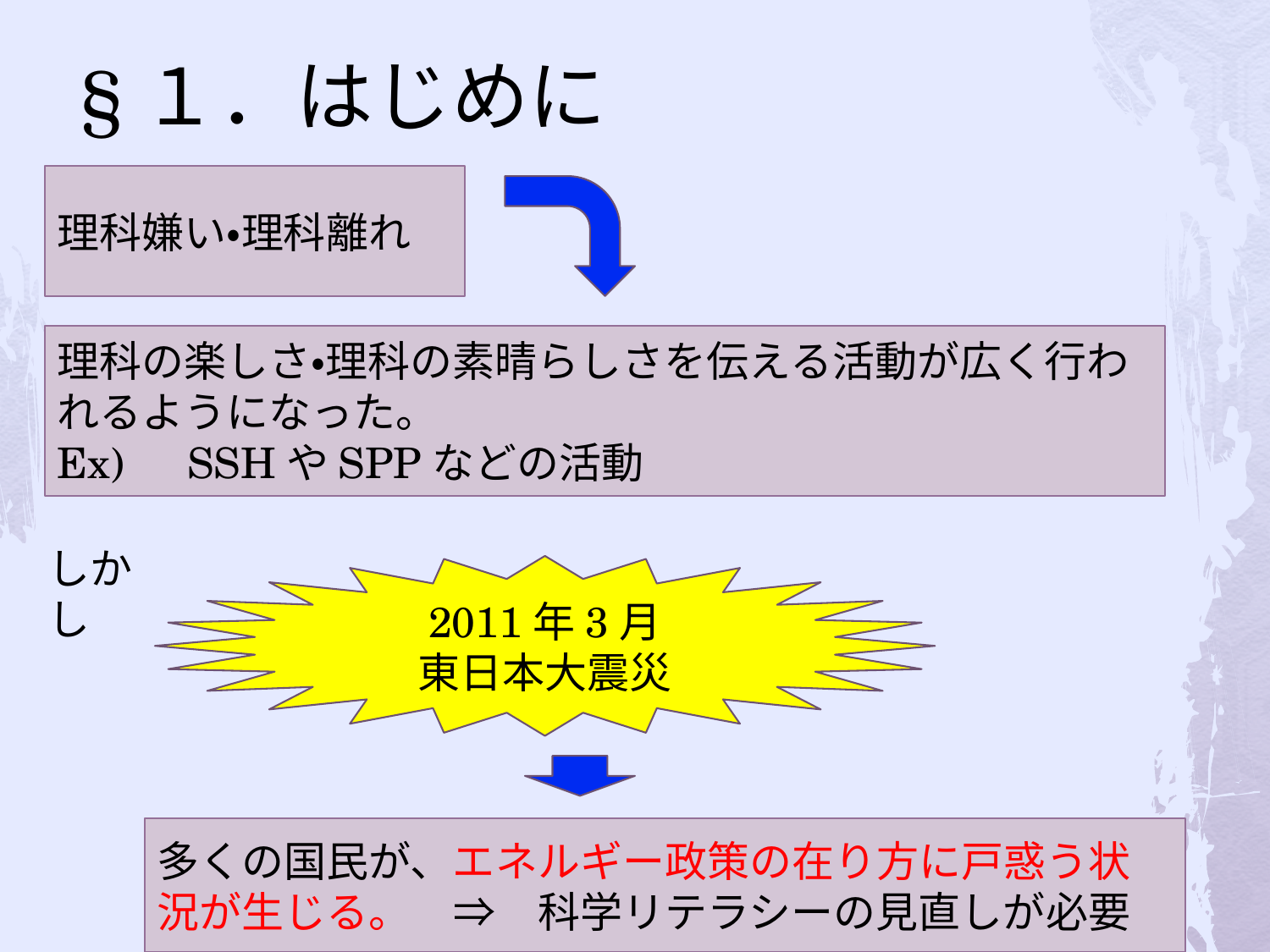

# §１．はじめに
理科嫌い・理科離れ

理科の楽しさ・理科の素晴らしさを伝える活動が広く行われるようになった。
Ex)　SSHやSPPなどの活動
しかし
2011年3月
東日本大震災

多くの国民が、エネルギー政策の在り方に戸惑う状況が生じる。　⇒　科学リテラシーの見直しが必要